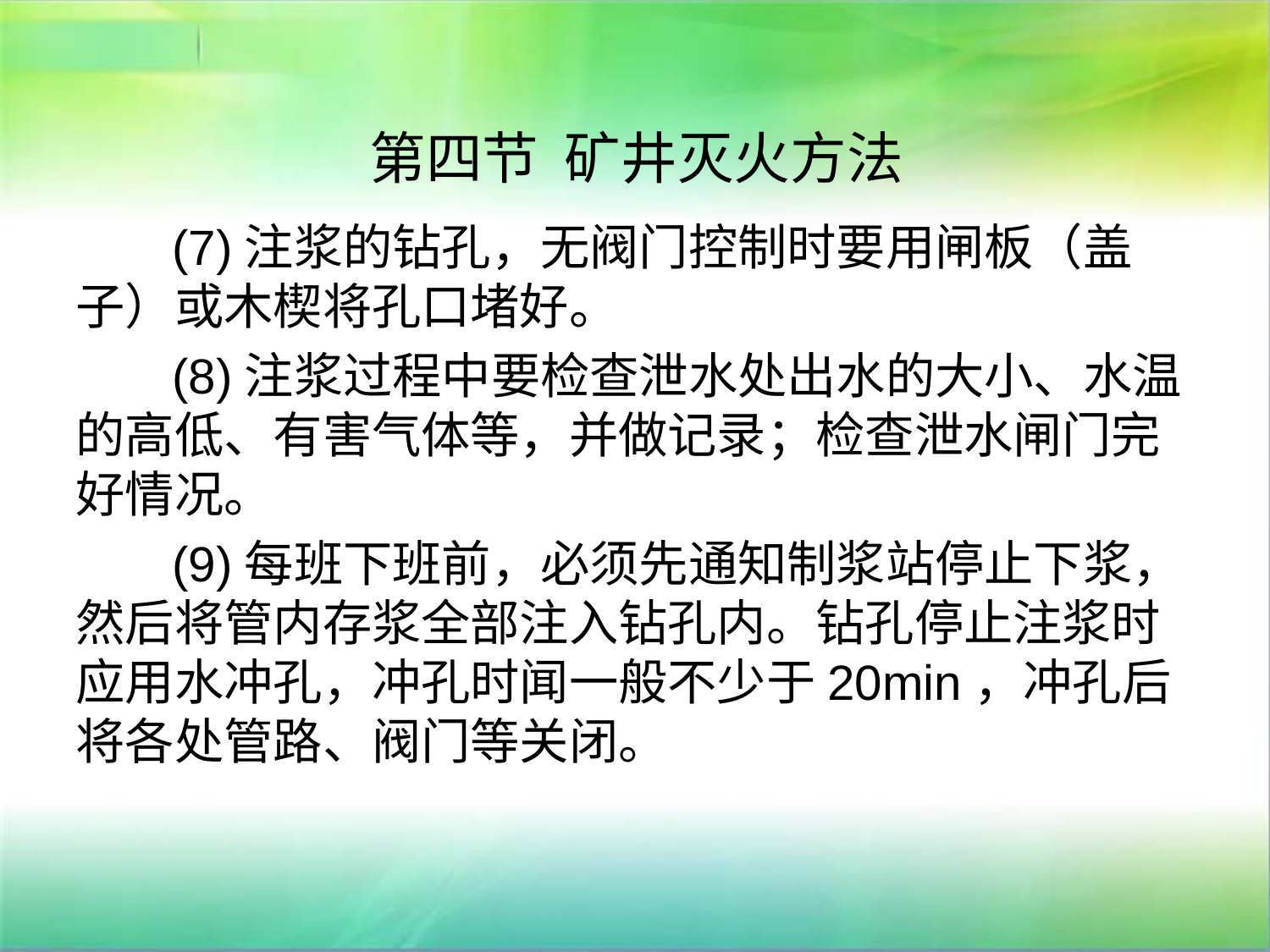

# 第四节  矿井灭火方法
       (7)注浆的钻孔，无阀门控制时要用闸板（盖子）或木楔将孔口堵好。
       (8)注浆过程中要检查泄水处出水的大小、水温的高低、有害气体等，并做记录；检查泄水闸门完好情况。
       (9)每班下班前，必须先通知制浆站停止下浆，然后将管内存浆全部注入钻孔内。钻孔停止注浆时应用水冲孔，冲孔时闻一般不少于20min，冲孔后将各处管路、阀门等关闭。